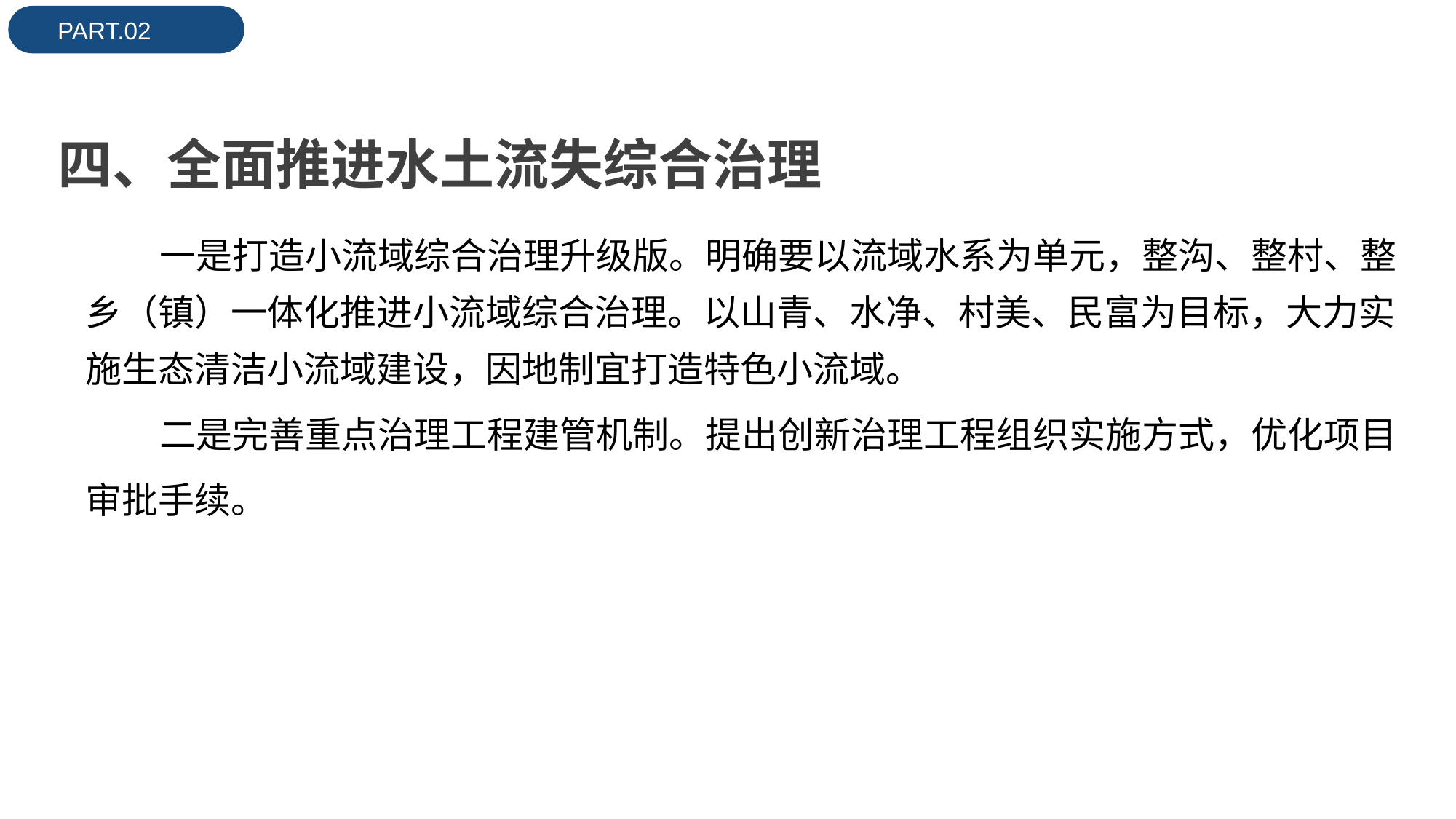

PART.02
四、全面推进水土流失综合治理
        一是打造小流域综合治理升级版。明确要以流域水系为单元，整沟、整村、整乡（镇）一体化推进小流域综合治理。以山青、水净、村美、民富为目标，大力实施生态清洁小流域建设，因地制宜打造特色小流域。
        二是完善重点治理工程建管机制。提出创新治理工程组织实施方式，优化项目审批手续。